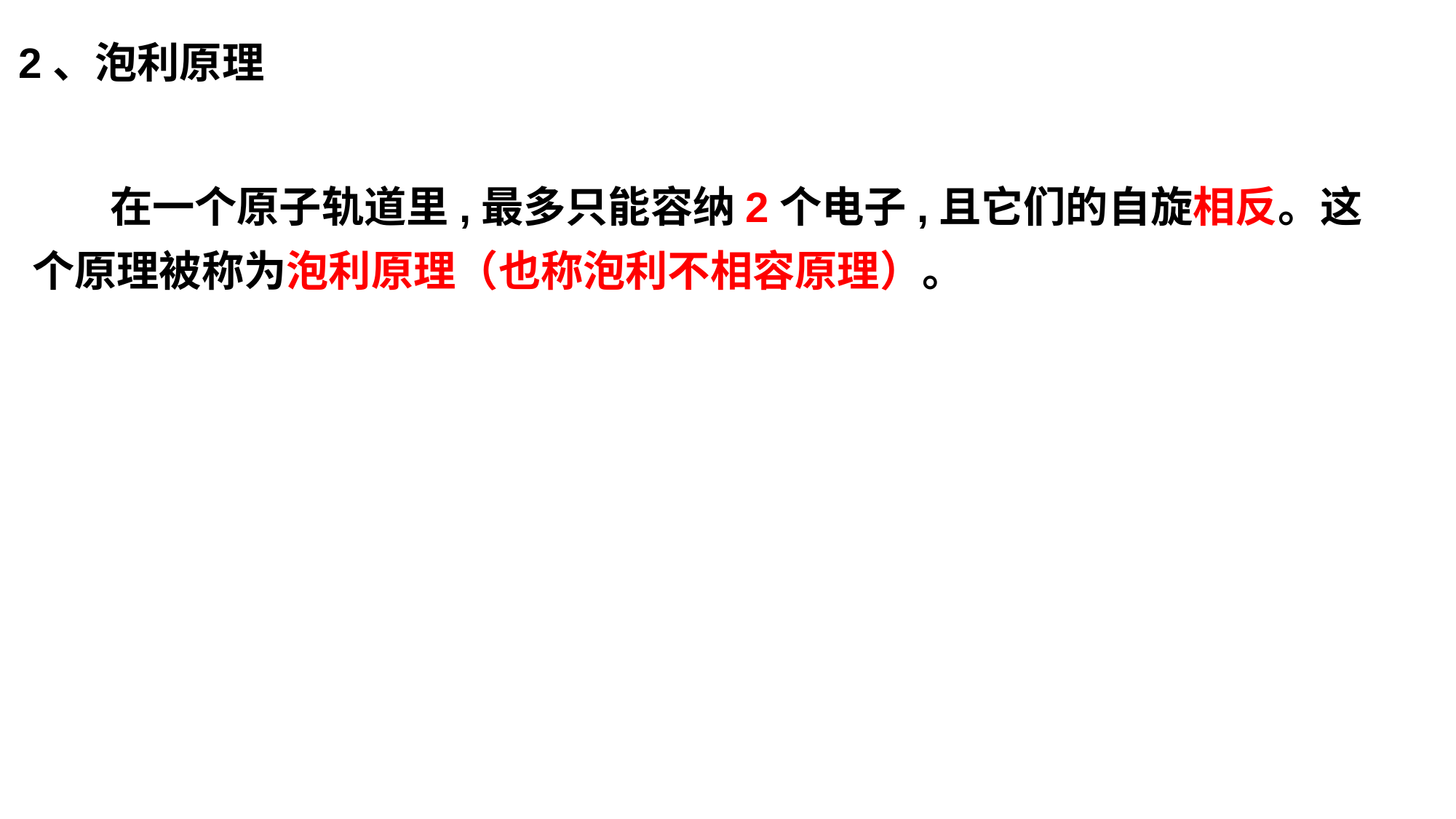

2、泡利原理
       在一个原子轨道里,最多只能容纳2个电子,且它们的自旋相反。这个原理被称为泡利原理（也称泡利不相容原理）。